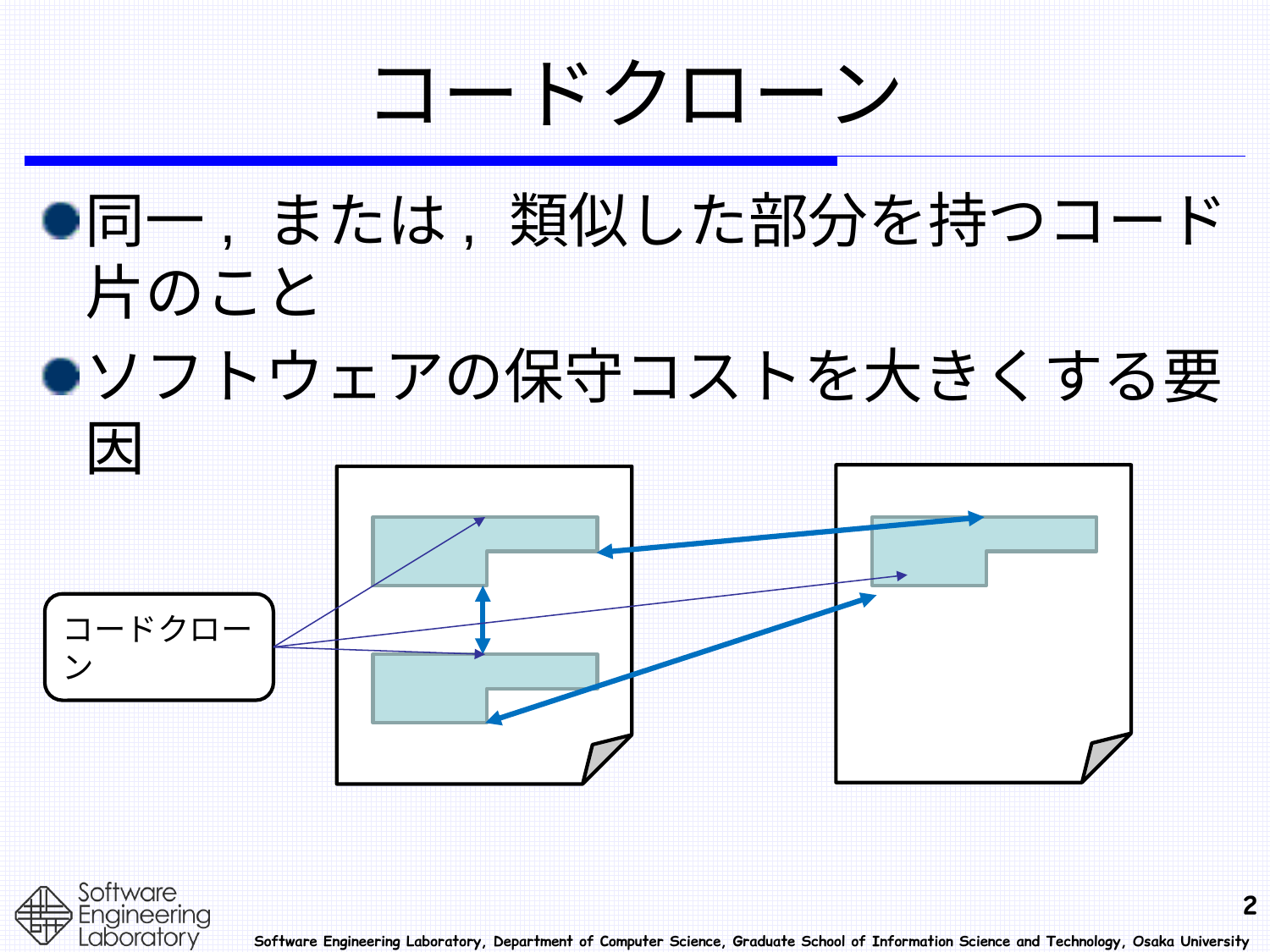

# コードクローン
同一, または, 類似した部分を持つコード片のこと
ソフトウェアの保守コストを大きくする要因

コードクローン